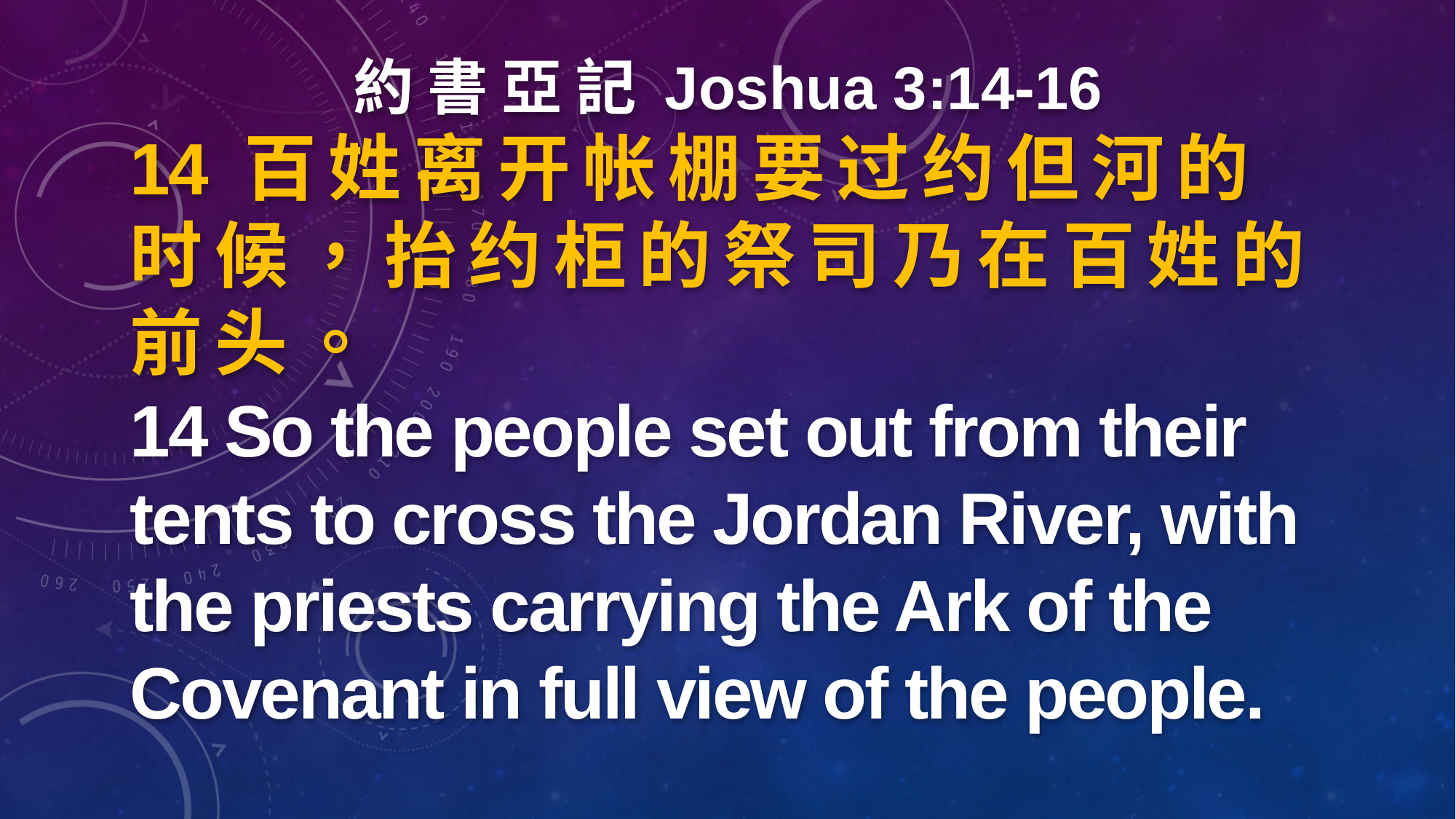

約 書 亞 記 Joshua 3:14-16
14 百 姓 离 开 帐 棚 要 过 约 但 河 的 时 候 ， 抬 约 柜 的 祭 司 乃 在 百 姓 的 前 头 。
14 So the people set out from their tents to cross the Jordan River, with the priests carrying the Ark of the Covenant in full view of the people.